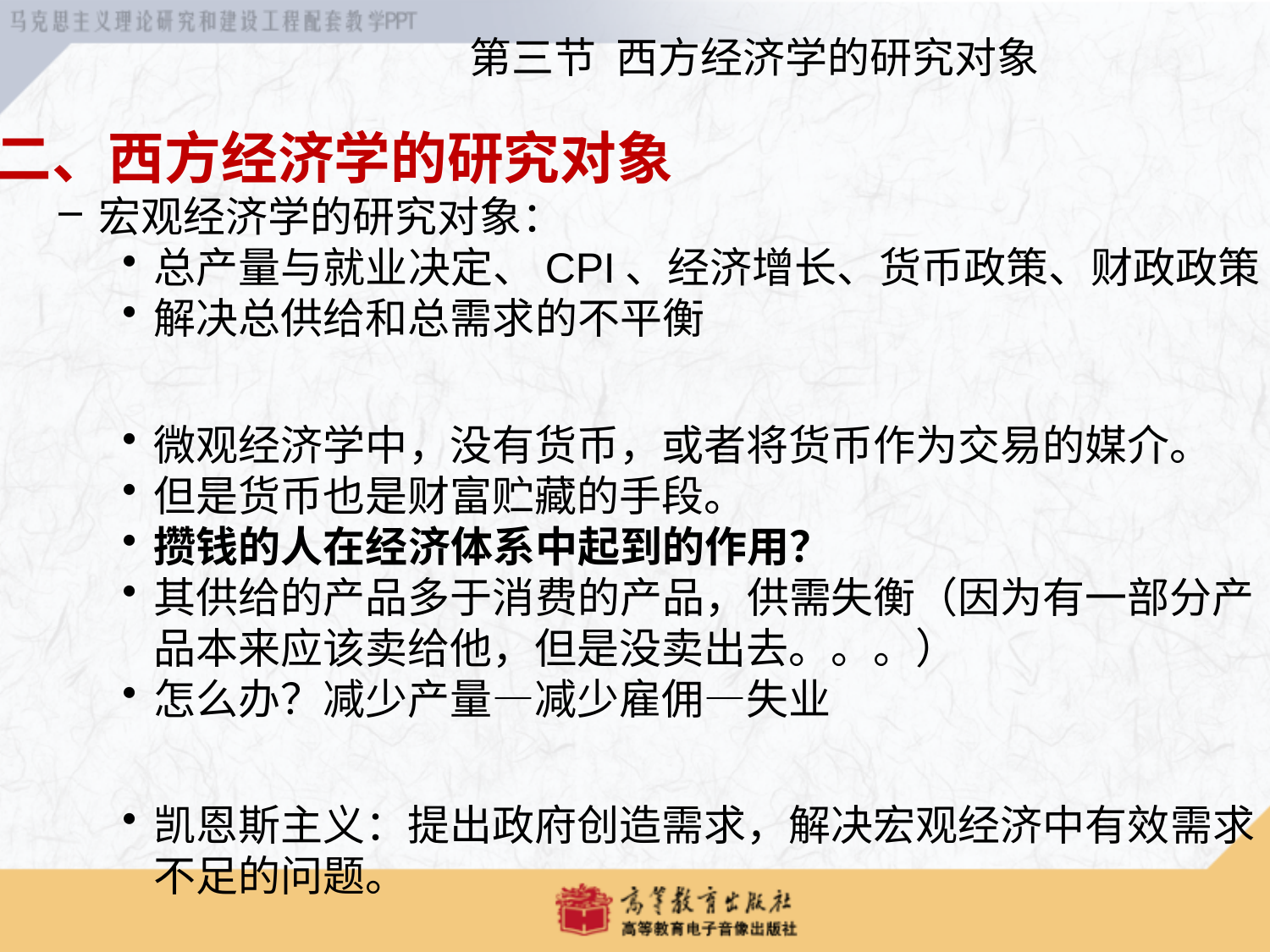

第三节  西方经济学的研究对象

二、西方经济学的研究对象
宏观经济学的研究对象：
总产量与就业决定、CPI、经济增长、货币政策、财政政策
解决总供给和总需求的不平衡

微观经济学中，没有货币，或者将货币作为交易的媒介。
但是货币也是财富贮藏的手段。
攒钱的人在经济体系中起到的作用？
其供给的产品多于消费的产品，供需失衡（因为有一部分产品本来应该卖给他，但是没卖出去。。。）
怎么办？减少产量—减少雇佣—失业

凯恩斯主义：提出政府创造需求，解决宏观经济中有效需求不足的问题。